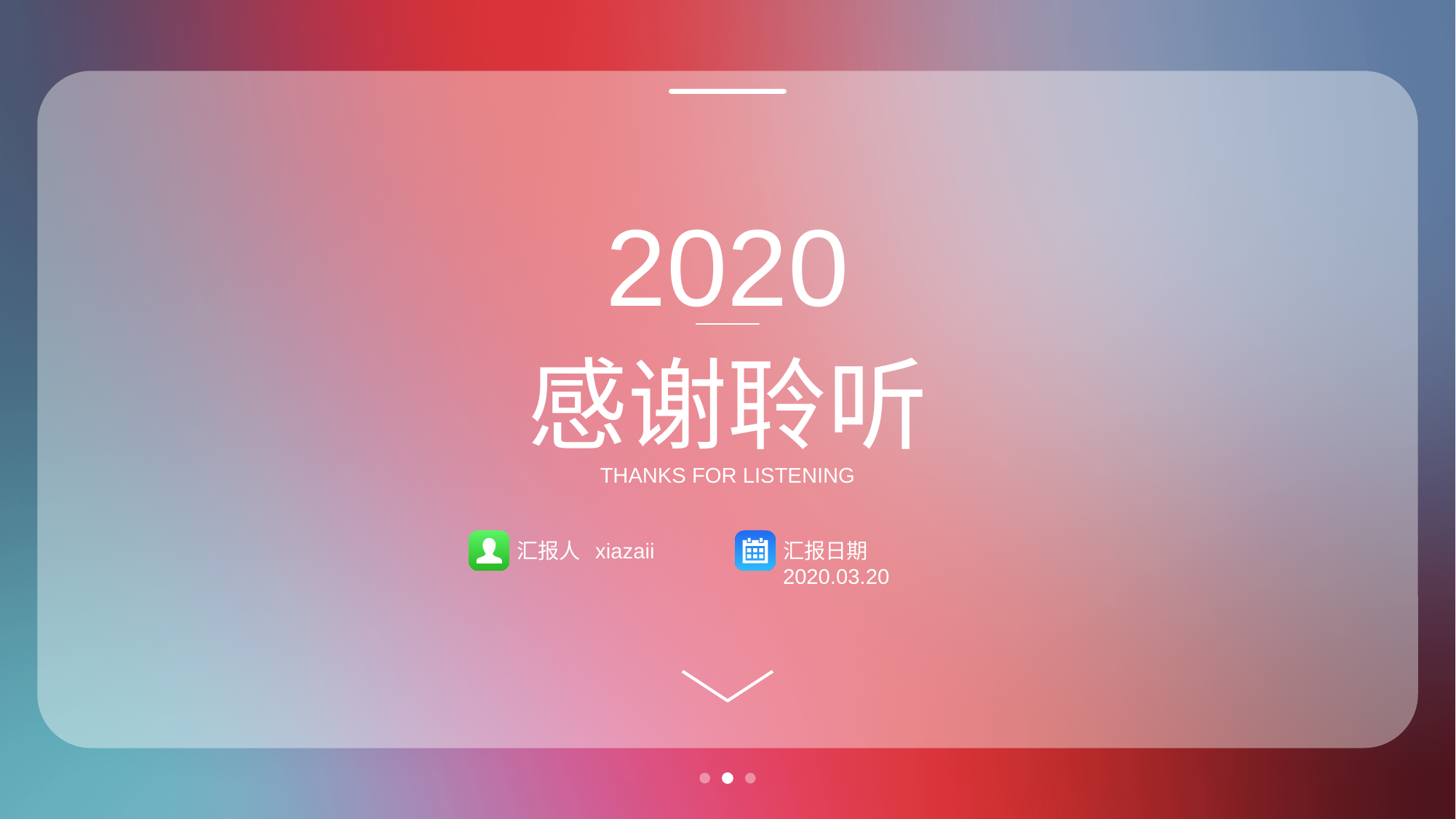

2020
感谢聆听
THANKS FOR LISTENING

汇报人  xiazaii

汇报日期  2020.03.20